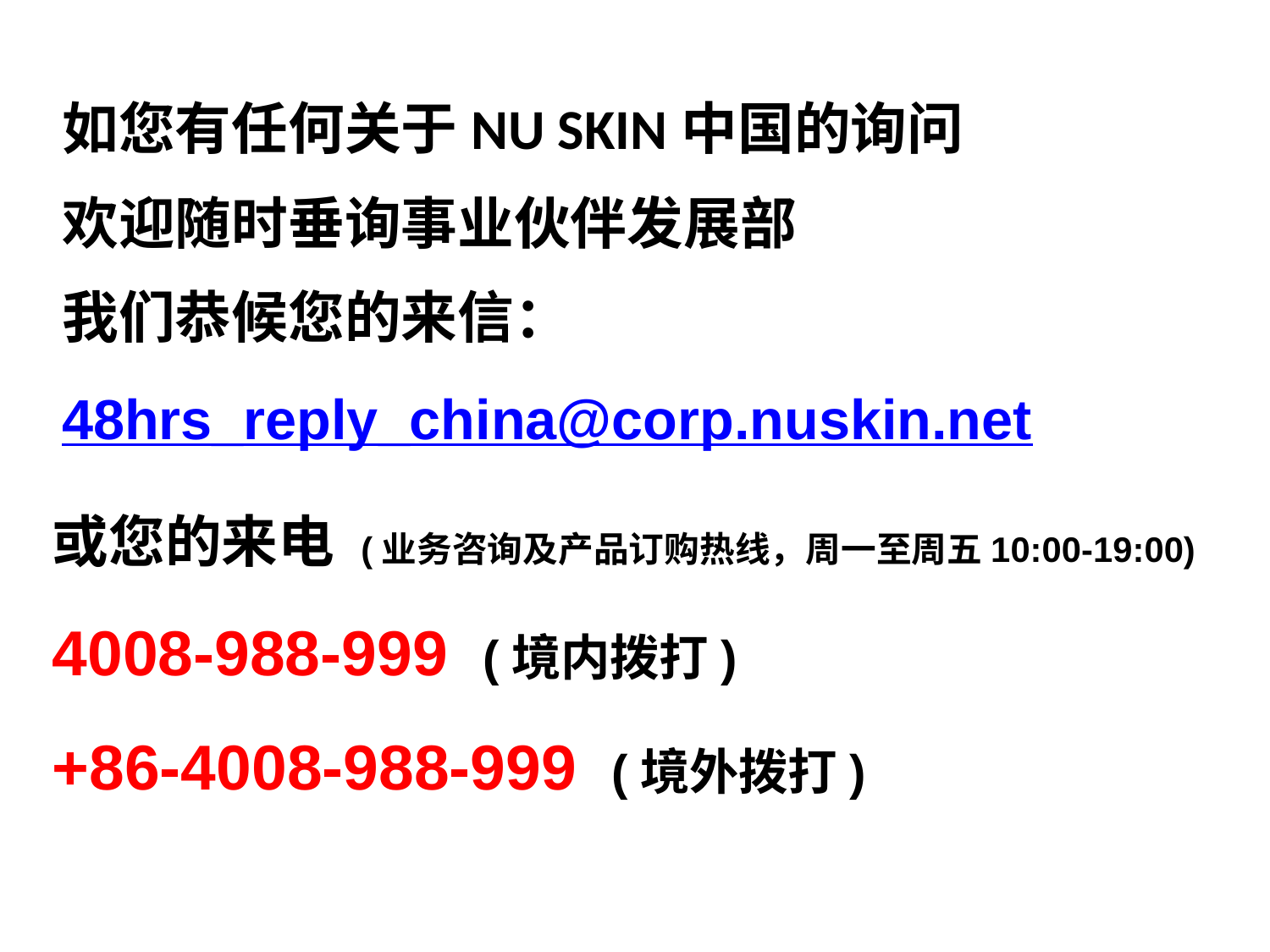

如您有任何关于NU SKIN中国的询问
欢迎随时垂询事业伙伴发展部
我们恭候您的来信：
48hrs_reply_china@corp.nuskin.net
或您的来电 (业务咨询及产品订购热线，周一至周五10:00-19:00)
4008-988-999  (境内拨打)
+86-4008-988-999  (境外拨打)